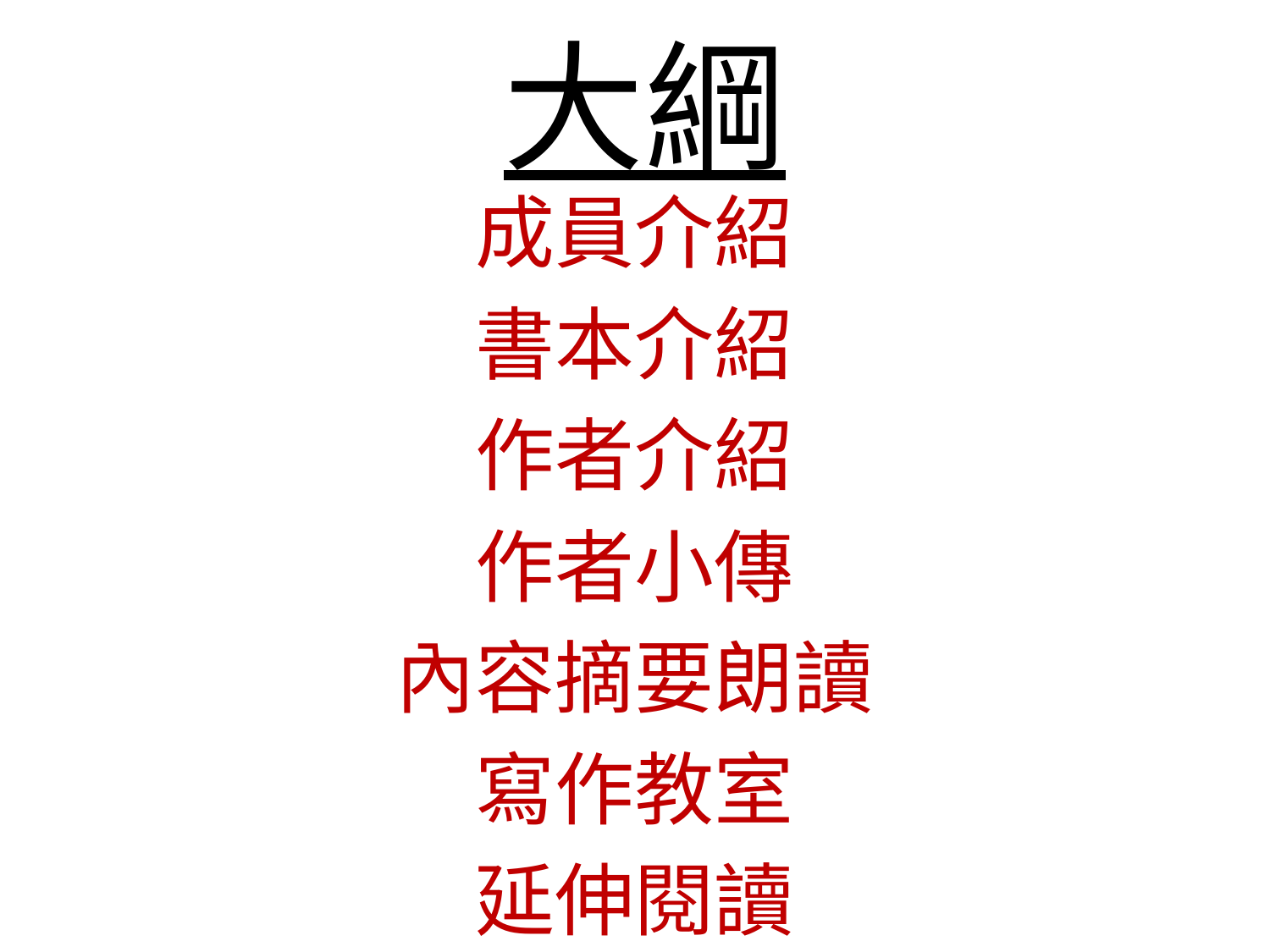

# 大綱
成員介紹
書本介紹
作者介紹
作者小傳
內容摘要朗讀
寫作教室
延伸閱讀